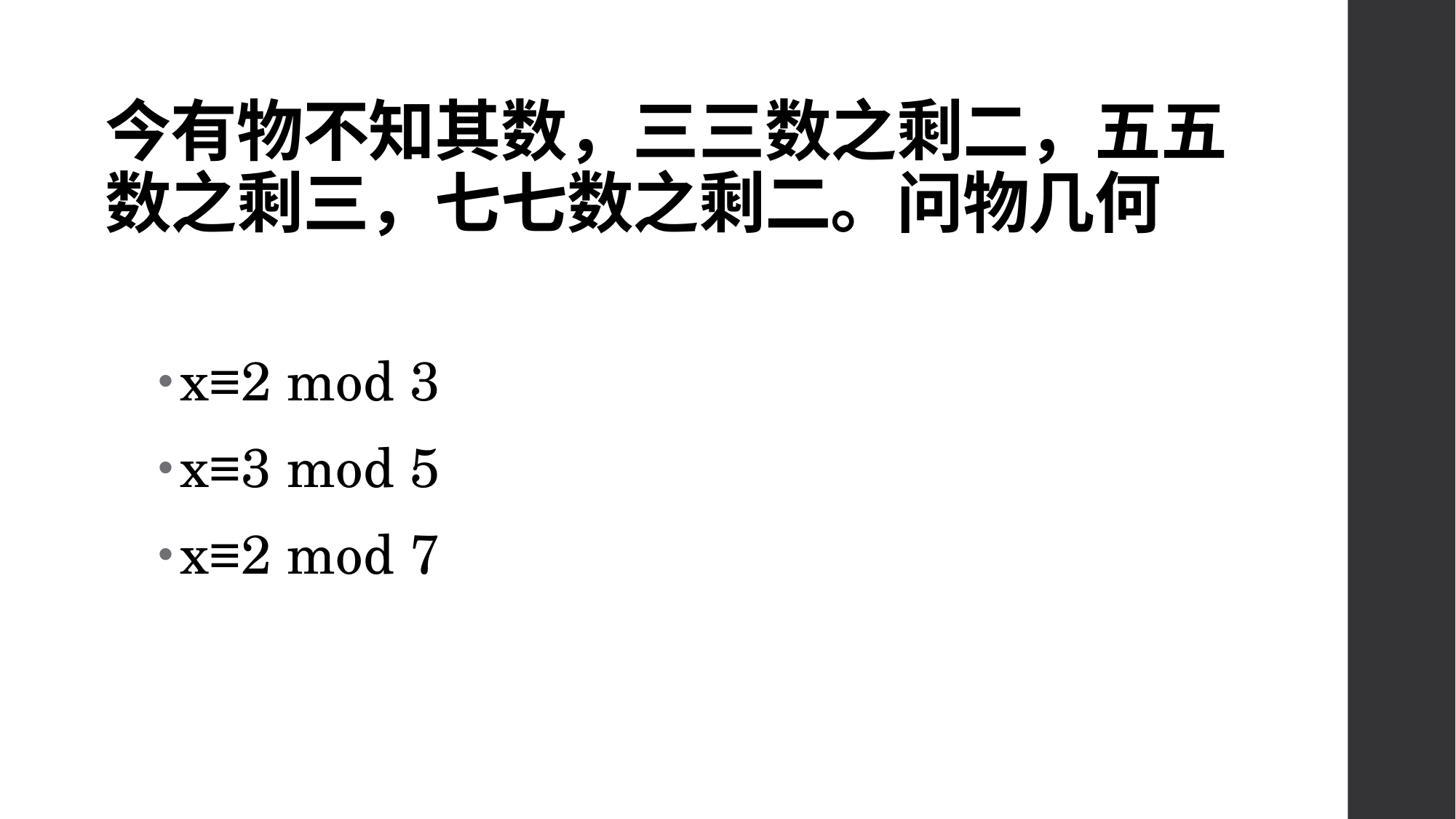

# 今有物不知其数，三三数之剩二，五五数之剩三，七七数之剩二。问物几何
x≡2 mod 3
x≡3 mod 5
x≡2 mod 7